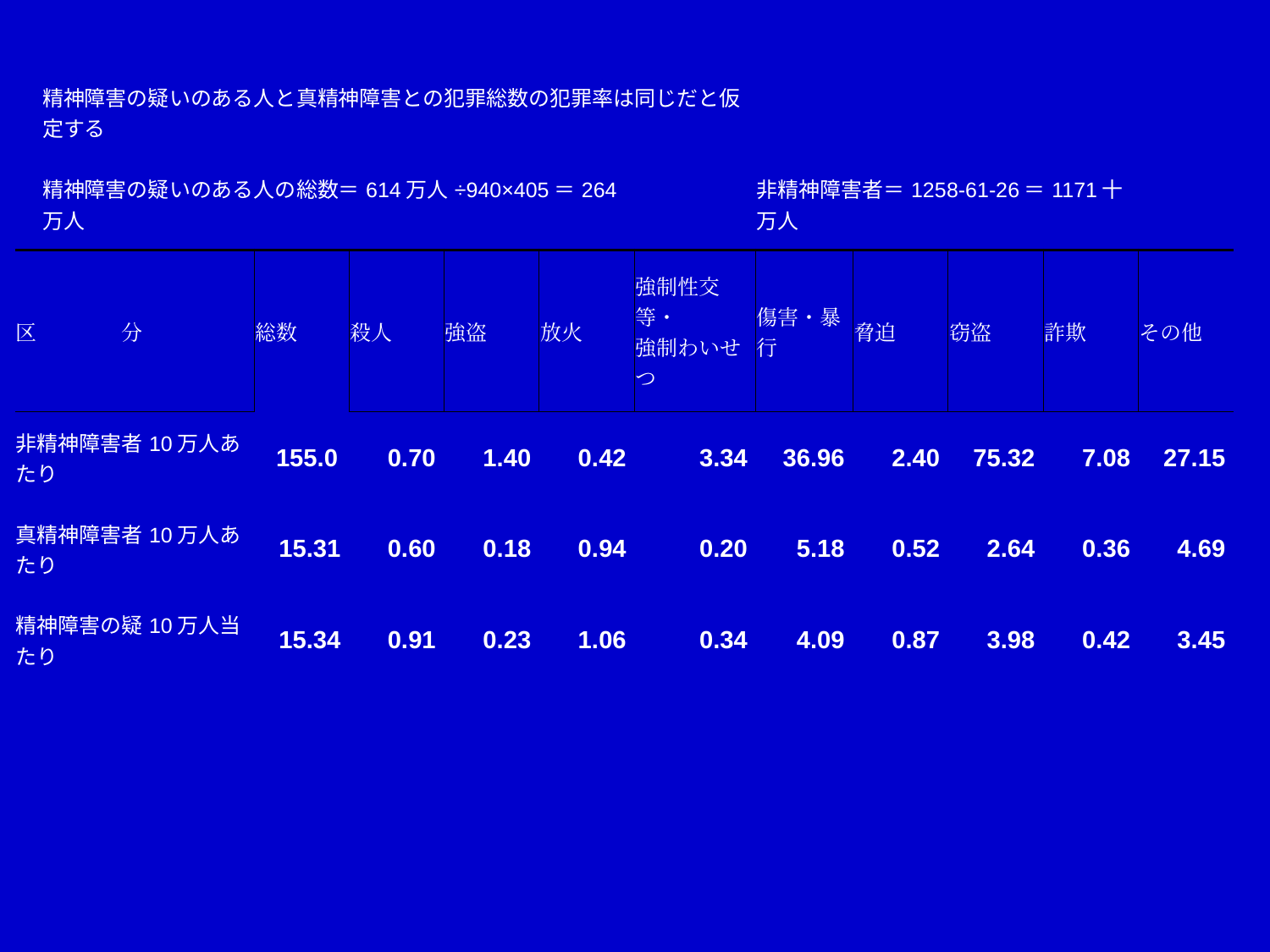

|  | 精神障害の疑いのある人と真精神障害との犯罪総数の犯罪率は同じだと仮定する |  |  |  |  |  |  |  |  |  |  |
| --- | --- | --- | --- | --- | --- | --- | --- | --- | --- | --- | --- |
|  | 精神障害の疑いのある人の総数＝614万人÷940×405＝264万人 |  |  |  |  |  | 非精神障害者＝1258-61-26＝1171十万人 |  |  |  |  |
| 区　　　　分 |  | 総数 | 殺人 | 強盗 | 放火 | 強制性交等・ 強制わいせつ | 傷害・暴行 | 脅迫 | 窃盗 | 詐欺 | その他 |
| 非精神障害者10万人あたり |  | 155.0 | 0.70 | 1.40 | 0.42 | 3.34 | 36.96 | 2.40 | 75.32 | 7.08 | 27.15 |
| 真精神障害者10万人あたり |  | 15.31 | 0.60 | 0.18 | 0.94 | 0.20 | 5.18 | 0.52 | 2.64 | 0.36 | 4.69 |
| 精神障害の疑10万人当たり |  | 15.34 | 0.91 | 0.23 | 1.06 | 0.34 | 4.09 | 0.87 | 3.98 | 0.42 | 3.45 |